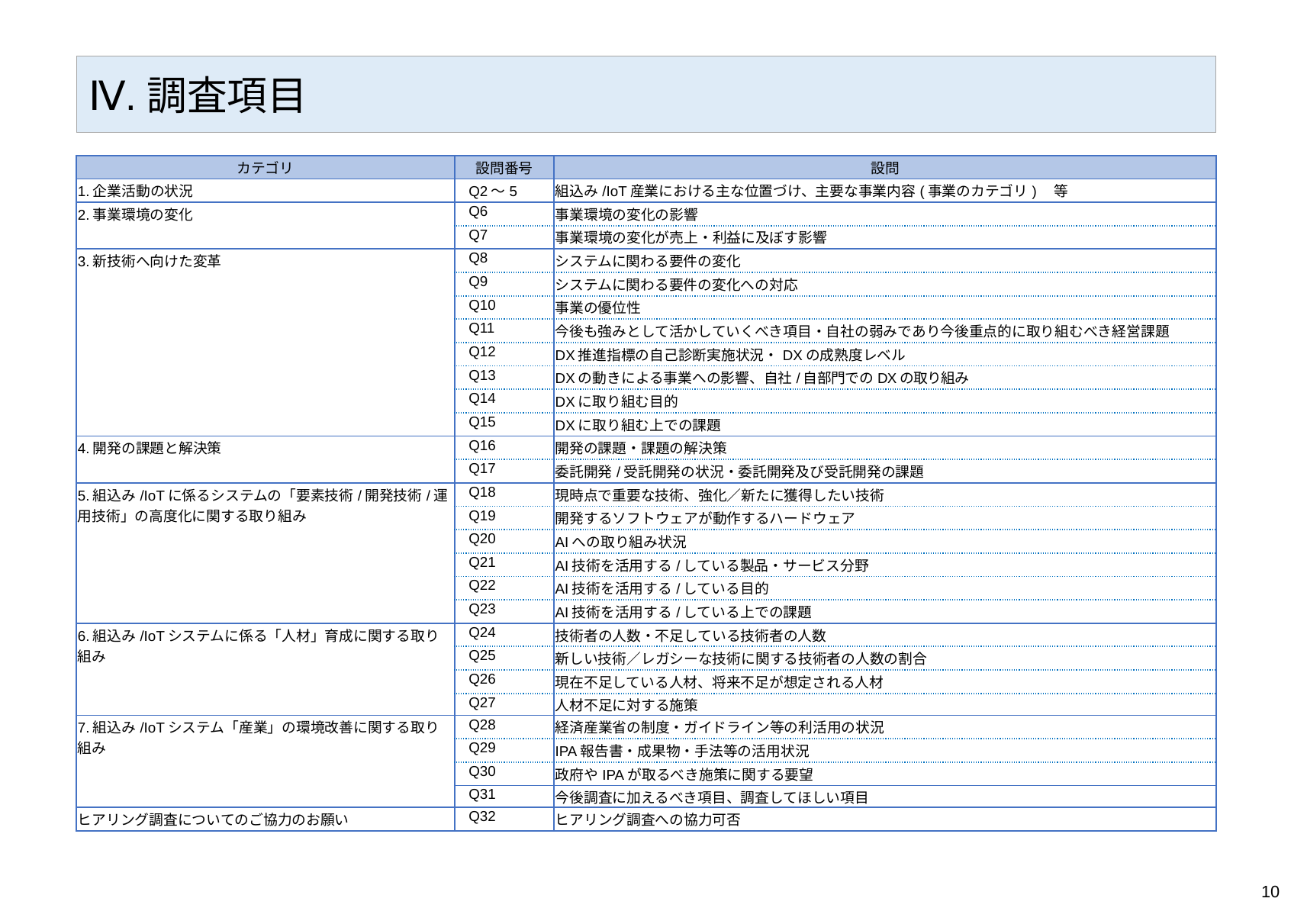

Ⅳ.調査項目
| カテゴリ | 設問番号 | 設問 |
| --- | --- | --- |
| 1.企業活動の状況 | Q2～5 | 組込み/IoT産業における主な位置づけ、主要な事業内容(事業のカテゴリ)　等 |
| 2.事業環境の変化 | Q6 | 事業環境の変化の影響 |
|  | Q7 | 事業環境の変化が売上・利益に及ぼす影響 |
| 3.新技術へ向けた変革 | Q8 | システムに関わる要件の変化 |
|  | Q9 | システムに関わる要件の変化への対応 |
|  | Q10 | 事業の優位性 |
|  | Q11 | 今後も強みとして活かしていくべき項目・自社の弱みであり今後重点的に取り組むべき経営課題 |
|  | Q12 | DX推進指標の自己診断実施状況・DXの成熟度レベル |
|  | Q13 | DXの動きによる事業への影響、自社/自部門でのDXの取り組み |
|  | Q14 | DXに取り組む目的 |
|  | Q15 | DXに取り組む上での課題 |
| 4.開発の課題と解決策 | Q16 | 開発の課題・課題の解決策 |
|  | Q17 | 委託開発/受託開発の状況・委託開発及び受託開発の課題 |
| 5.組込み/IoTに係るシステムの「要素技術/開発技術/運用技術」の高度化に関する取り組み | Q18 | 現時点で重要な技術、強化／新たに獲得したい技術 |
|  | Q19 | 開発するソフトウェアが動作するハードウェア |
|  | Q20 | AIへの取り組み状況 |
|  | Q21 | AI技術を活用する/している製品・サービス分野 |
|  | Q22 | AI技術を活用する/している目的 |
|  | Q23 | AI技術を活用する/している上での課題 |
| 6.組込み/IoTシステムに係る「人材」育成に関する取り組み | Q24 | 技術者の人数・不足している技術者の人数 |
|  | Q25 | 新しい技術／レガシーな技術に関する技術者の人数の割合 |
|  | Q26 | 現在不足している人材、将来不足が想定される人材 |
|  | Q27 | 人材不足に対する施策 |
| 7.組込み/IoTシステム「産業」の環境改善に関する取り組み | Q28 | 経済産業省の制度・ガイドライン等の利活用の状況 |
|  | Q29 | IPA報告書・成果物・手法等の活用状況 |
|  | Q30 | 政府やIPAが取るべき施策に関する要望 |
|  | Q31 | 今後調査に加えるべき項目、調査してほしい項目 |
| ヒアリング調査についてのご協力のお願い | Q32 | ヒアリング調査への協力可否 |
10